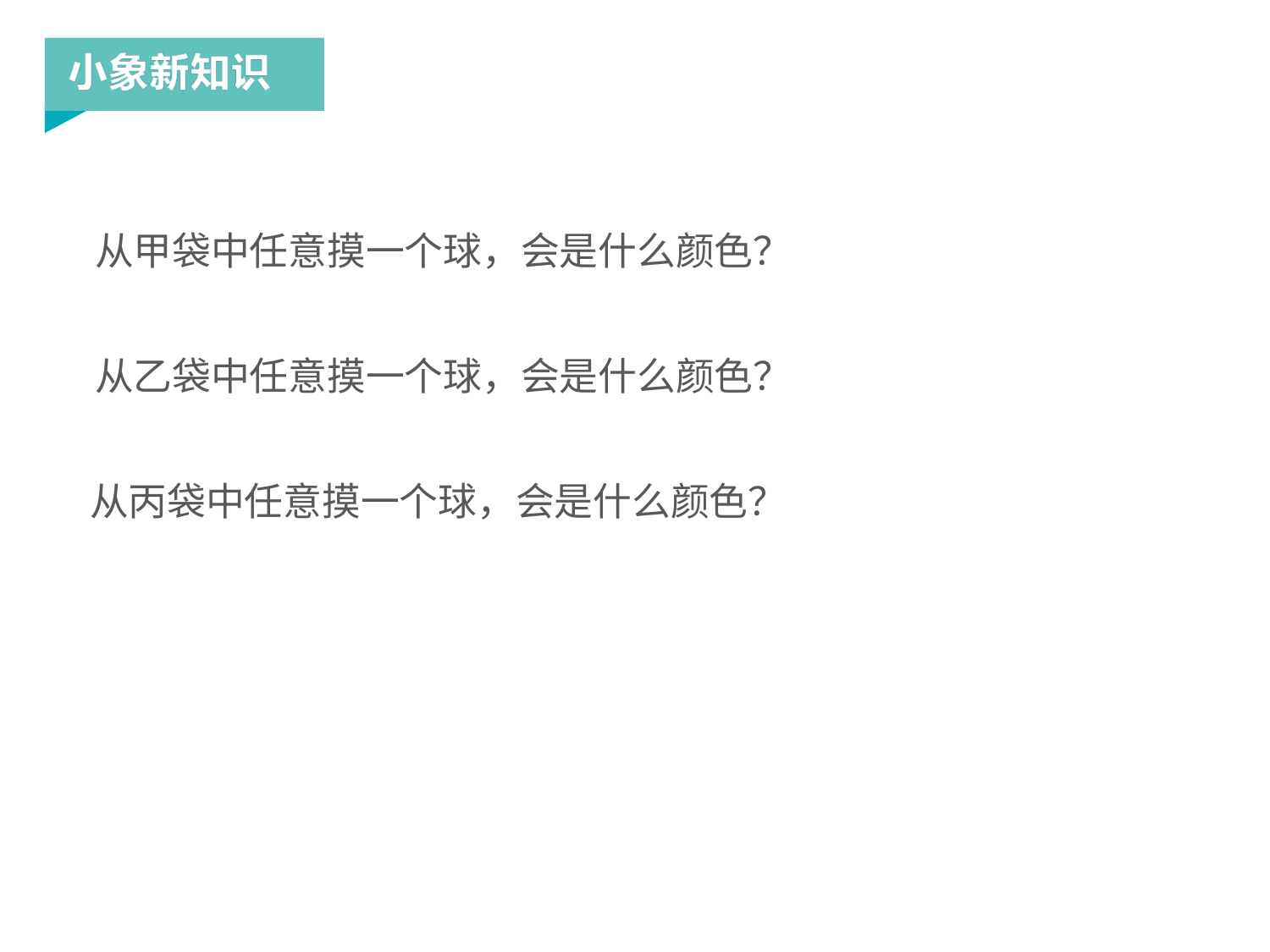

从甲袋中任意摸一个球，会是什么颜色？
从乙袋中任意摸一个球，会是什么颜色？
从丙袋中任意摸一个球，会是什么颜色？